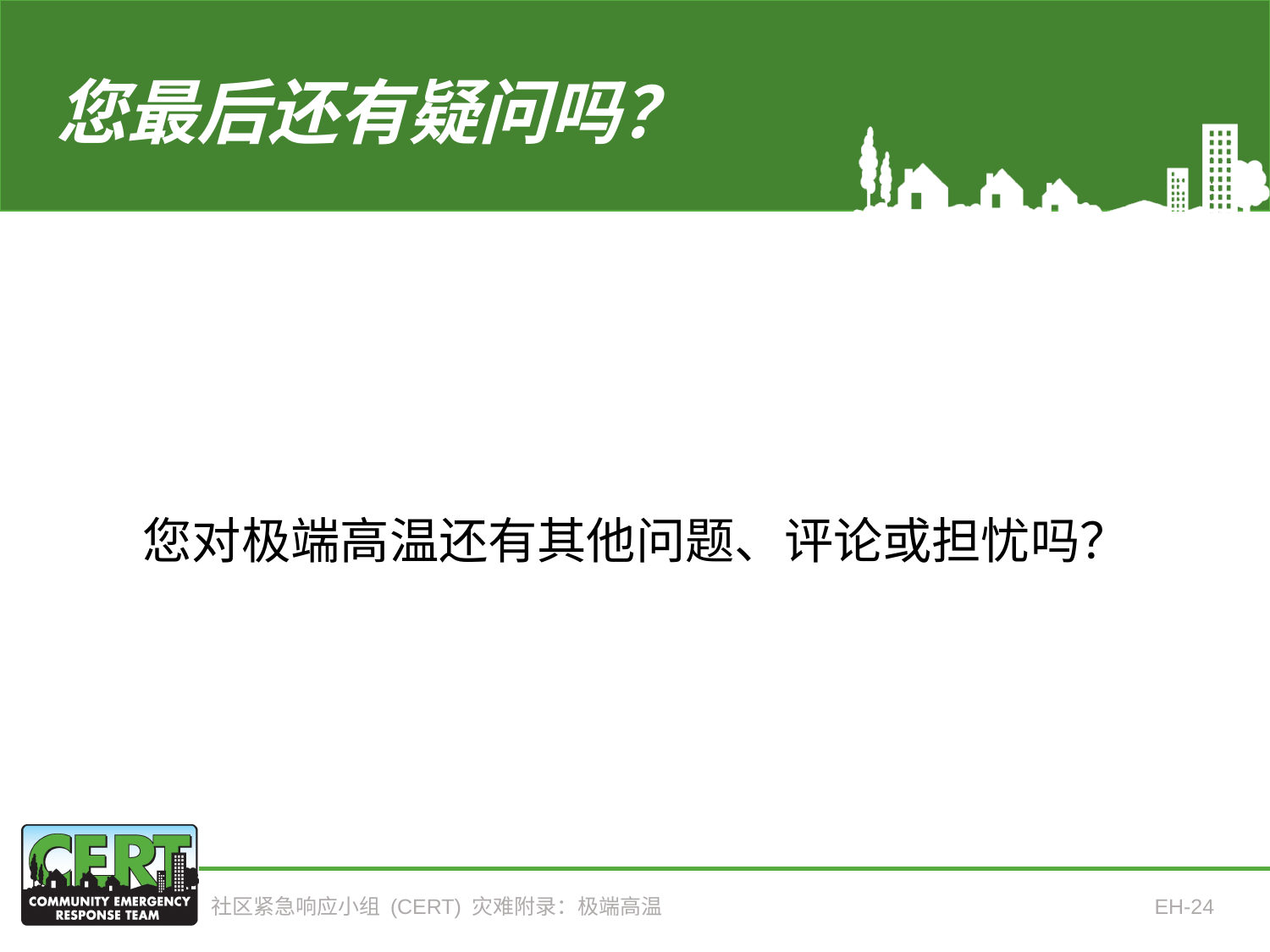

# 您最后还有疑问吗？
您对极端高温还有其他问题、评论或担忧吗？
社区紧急响应小组 (CERT) 灾难附录：极端高温
EH-24